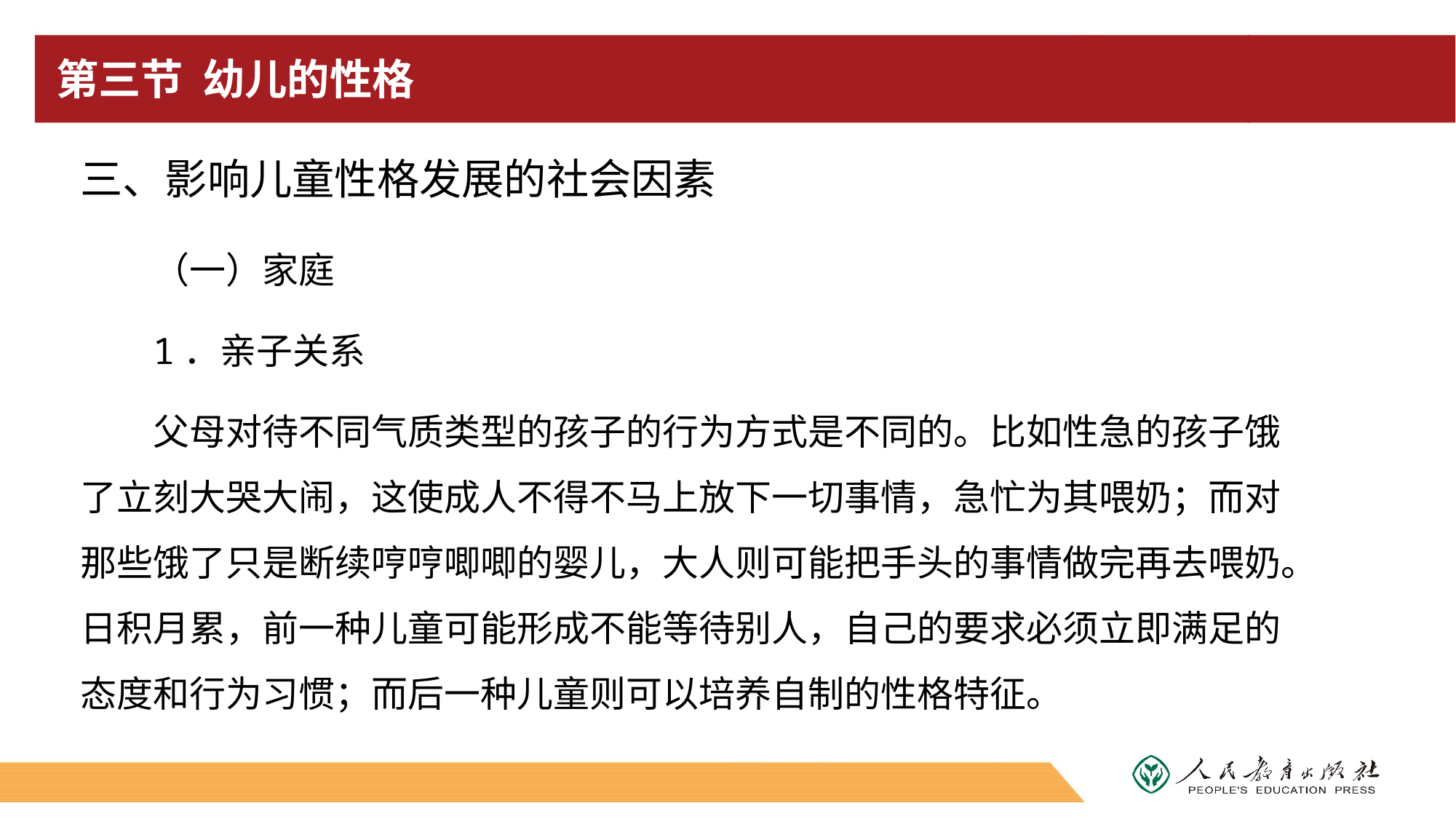

# 第三节  幼儿的性格
三、影响儿童性格发展的社会因素
（一）家庭
1．亲子关系
父母对待不同气质类型的孩子的行为方式是不同的。比如性急的孩子饿了立刻大哭大闹，这使成人不得不马上放下一切事情，急忙为其喂奶；而对那些饿了只是断续哼哼唧唧的婴儿，大人则可能把手头的事情做完再去喂奶。日积月累，前一种儿童可能形成不能等待别人，自己的要求必须立即满足的态度和行为习惯；而后一种儿童则可以培养自制的性格特征。